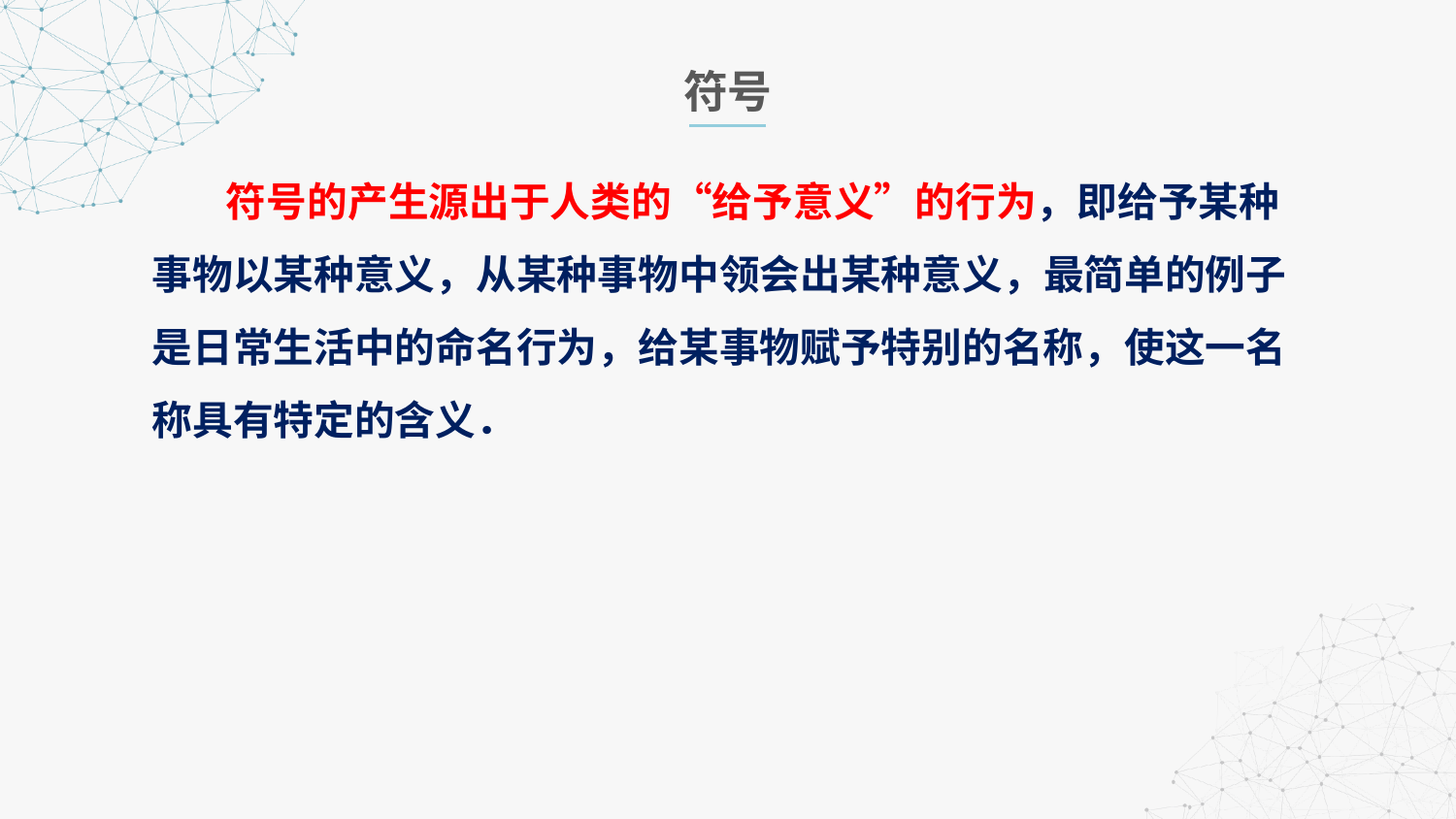

符号
       符号的产生源出于人类的“给予意义”的行为，即给予某种事物以某种意义，从某种事物中领会出某种意义，最简单的例子是日常生活中的命名行为，给某事物赋予特别的名称，使这一名称具有特定的含义．